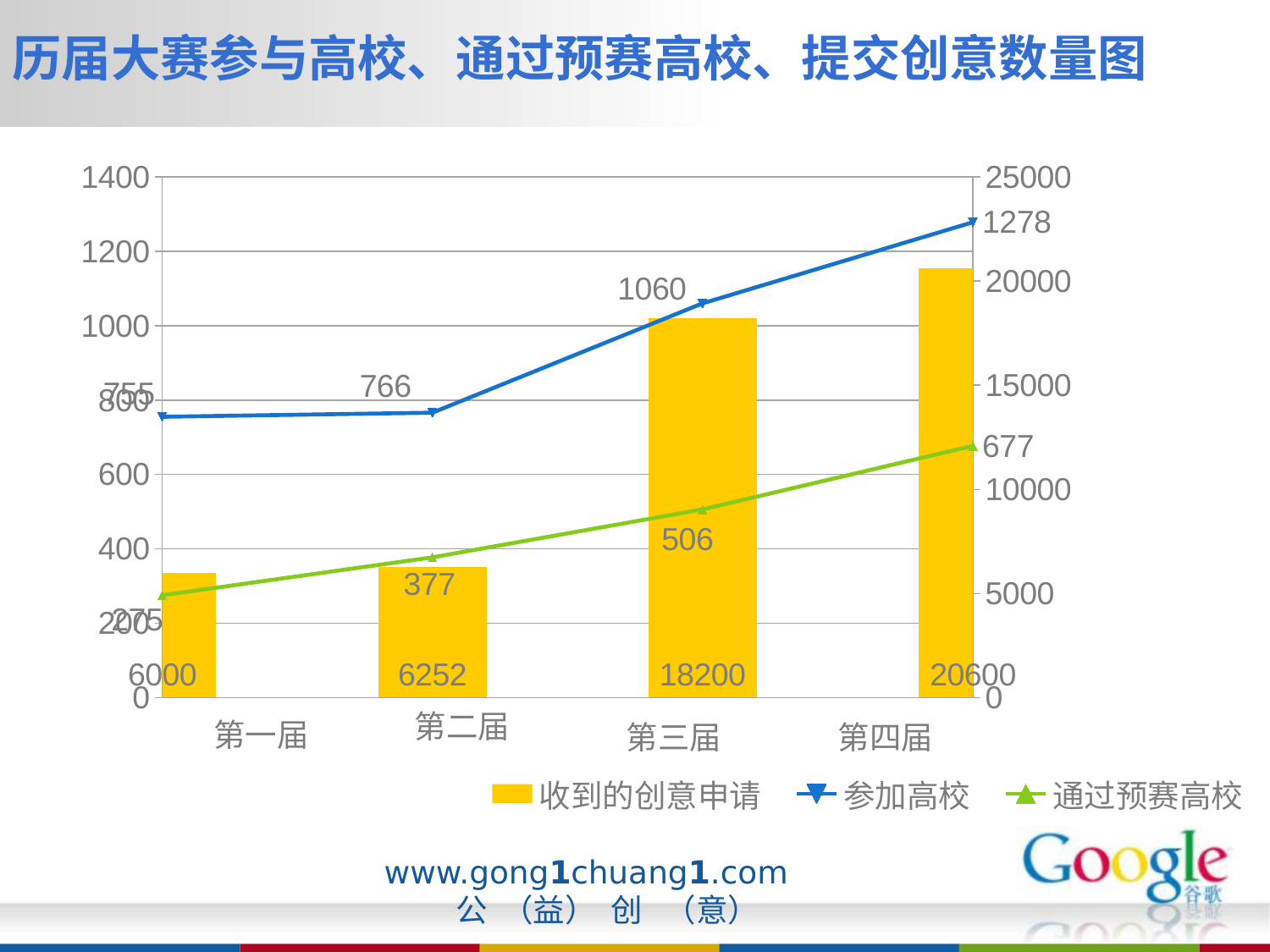

历届大赛参与高校、通过预赛高校、提交创意数量图

### Chart

| Category | 收到的创意申请 | 参加高校 | 通过预赛高校 |
|---|---|---|---|
第一届